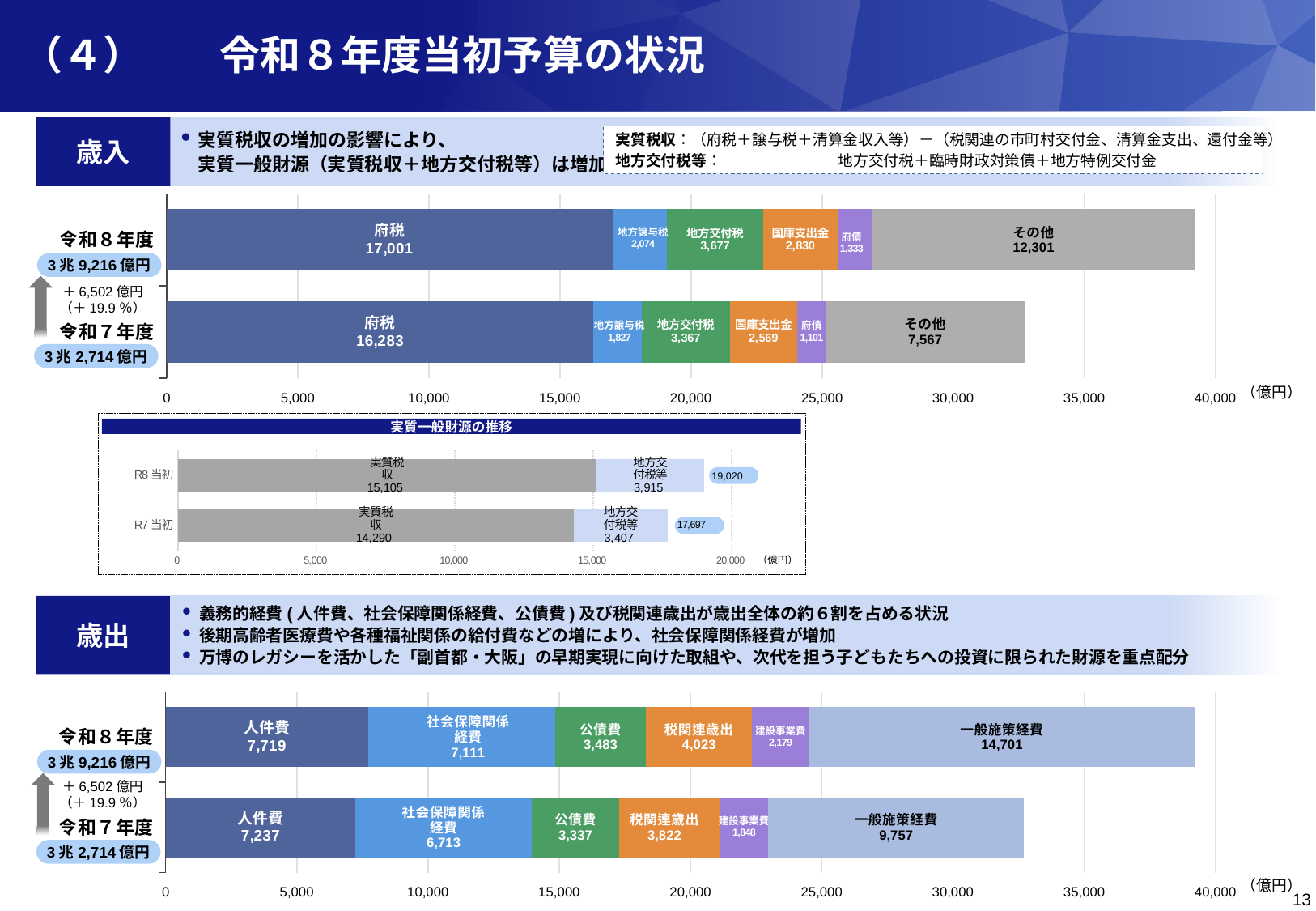

（４）	令和８年度当初予算の状況
実質税収の増加の影響により、
実質一般財源（実質税収＋地方交付税等）は増加
歳入
実質税収：（府税＋譲与税＋清算金収入等）－（税関連の市町村交付金、清算金支出、還付金等）
地方交付税等：	地方交付税＋臨時財政対策債＋地方特例交付金

### Chart

| Category | 府税 | 地方譲与税 | 地方交付税 | 国庫支出金 | 府債 | その他 |
|---|---|---|---|---|---|---|
| 令和７年度 | 16283.0 | 1827.0 | 3367.0 | 2569.0 | 1101.0 | 7567.0 |
| 令和８年度 | 17001.0 | 2074.0 | 3677.0 | 2830.0 | 1333.0 | 12301.0 |
3兆9,216億円
＋6,502億円
（＋19.9％）

3兆2,714億円
（億円）

実質一般財源の推移

### Chart

| Category | 実質税収 | 地方交付税等 |
|---|---|---|
| R7当初 | 14290.0 | 3407.0 |
| R8当初 | 15105.0 | 3915.0 |
19,020
（億円）
歳出
義務的経費(人件費、社会保障関係経費、公債費)及び税関連歳出が歳出全体の約６割を占める状況
後期高齢者医療費や各種福祉関係の給付費などの増により、社会保障関係経費が増加
万博のレガシーを活かした「副首都・大阪」の早期実現に向けた取組や、次代を担う子どもたちへの投資に限られた財源を重点配分

### Chart

| Category | 人件費 | 社会保障関係経費 | 公債費 | 税関連歳出 | 建設事業費 | 一般施策経費 |
|---|---|---|---|---|---|---|
| 令和７年度 | 7237.0 | 6713.0 | 3337.0 | 3822.0 | 1848.0 | 9757.0 |
| 令和８年度 | 7719.0 | 7111.0 | 3483.0 | 4023.0 | 2179.0 | 14701.0 |
3兆9,216億円
＋6,502億円
（＋19.9％）

3兆2,714億円
（億円）
13